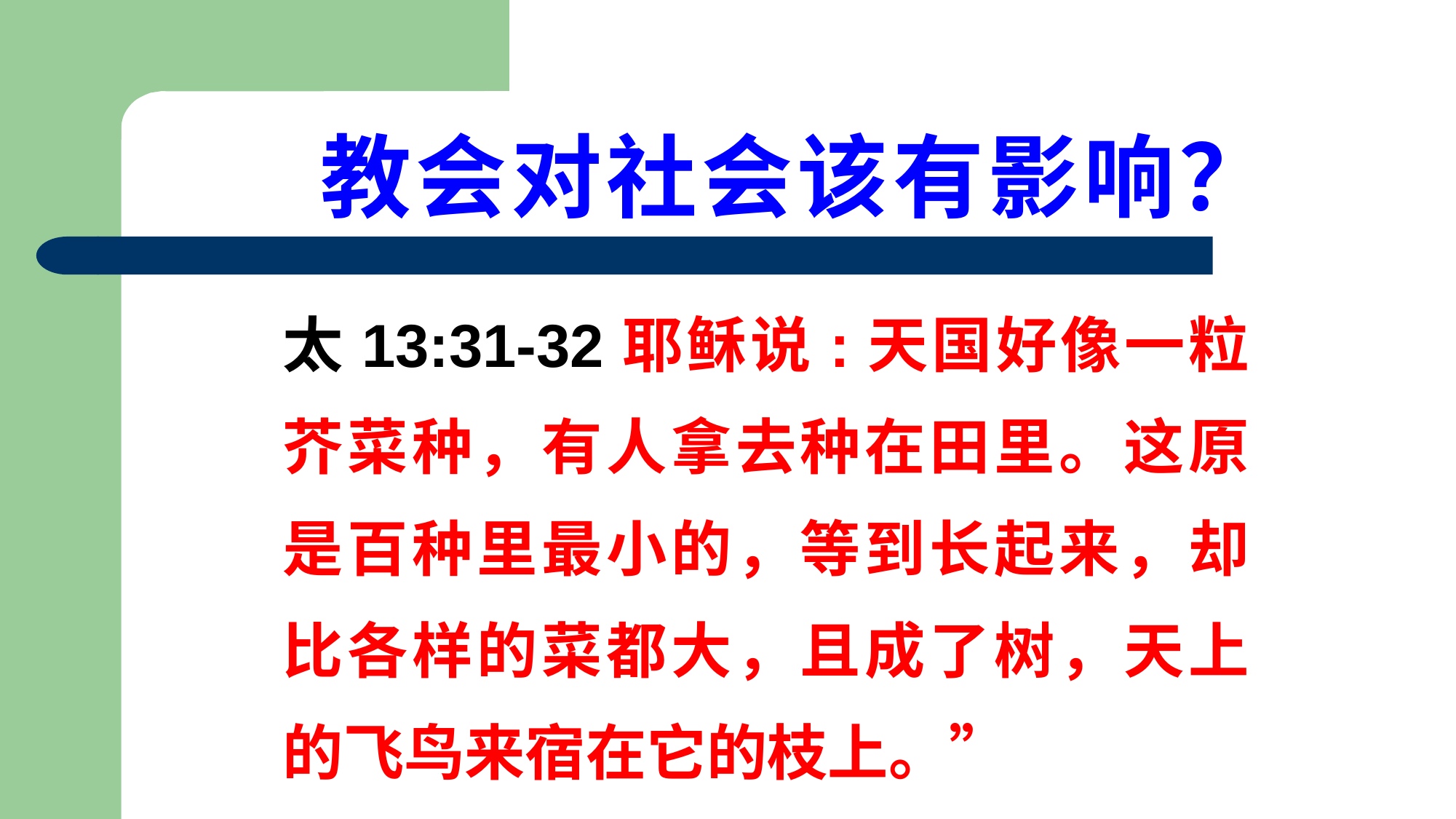

# 教会对社会该有影响？
太13:31-32耶稣说:天国好像一粒芥菜种，有人拿去种在田里。这原是百种里最小的，等到长起来，却比各样的菜都大，且成了树，天上的飞鸟来宿在它的枝上。”